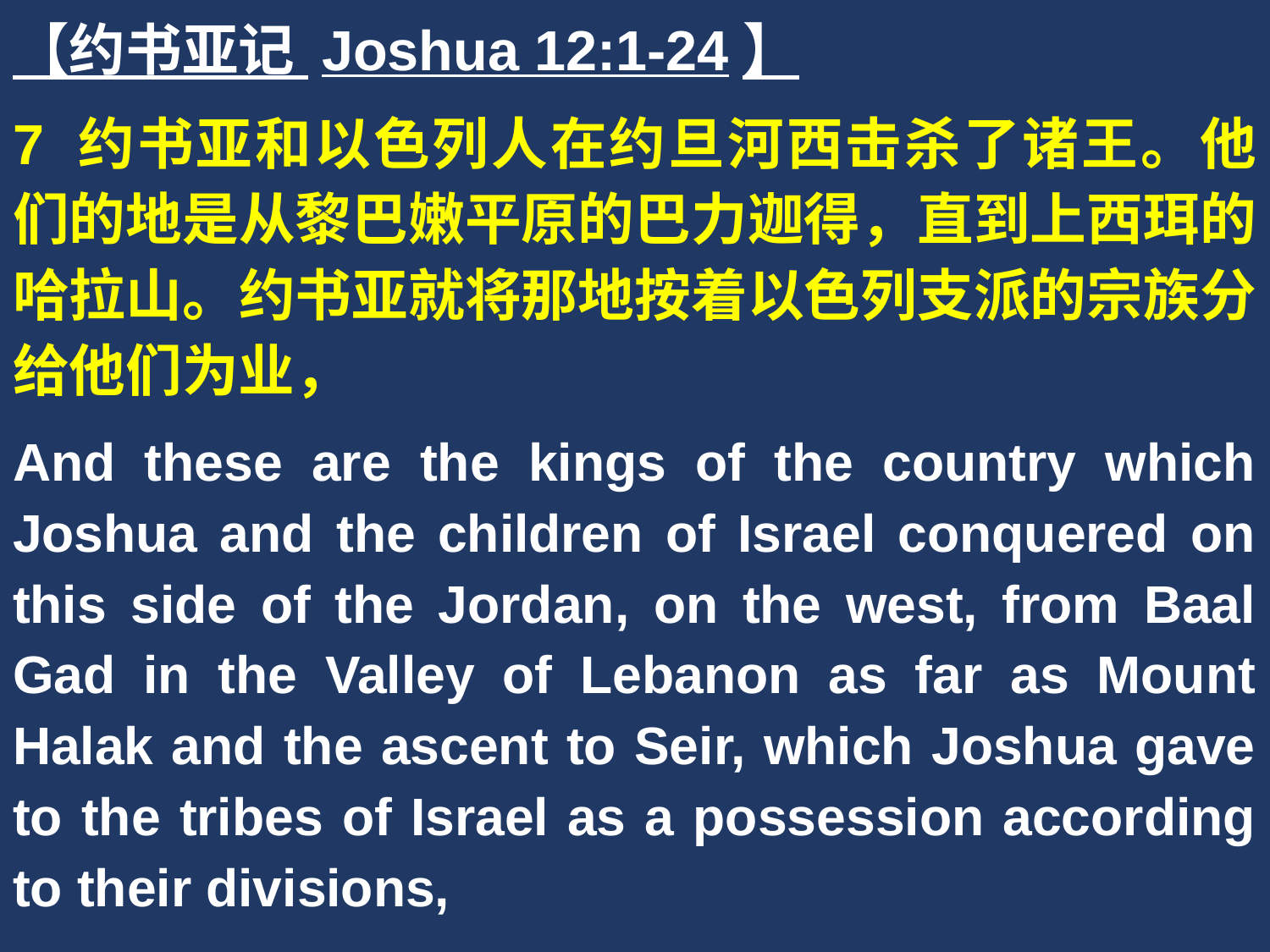

【约书亚记 Joshua 12:1-24】
7 约书亚和以色列人在约旦河西击杀了诸王。他们的地是从黎巴嫩平原的巴力迦得，直到上西珥的哈拉山。约书亚就将那地按着以色列支派的宗族分给他们为业，
And these are the kings of the country which Joshua and the children of Israel conquered on this side of the Jordan, on the west, from Baal Gad in the Valley of Lebanon as far as Mount Halak and the ascent to Seir, which Joshua gave to the tribes of Israel as a possession according to their divisions,